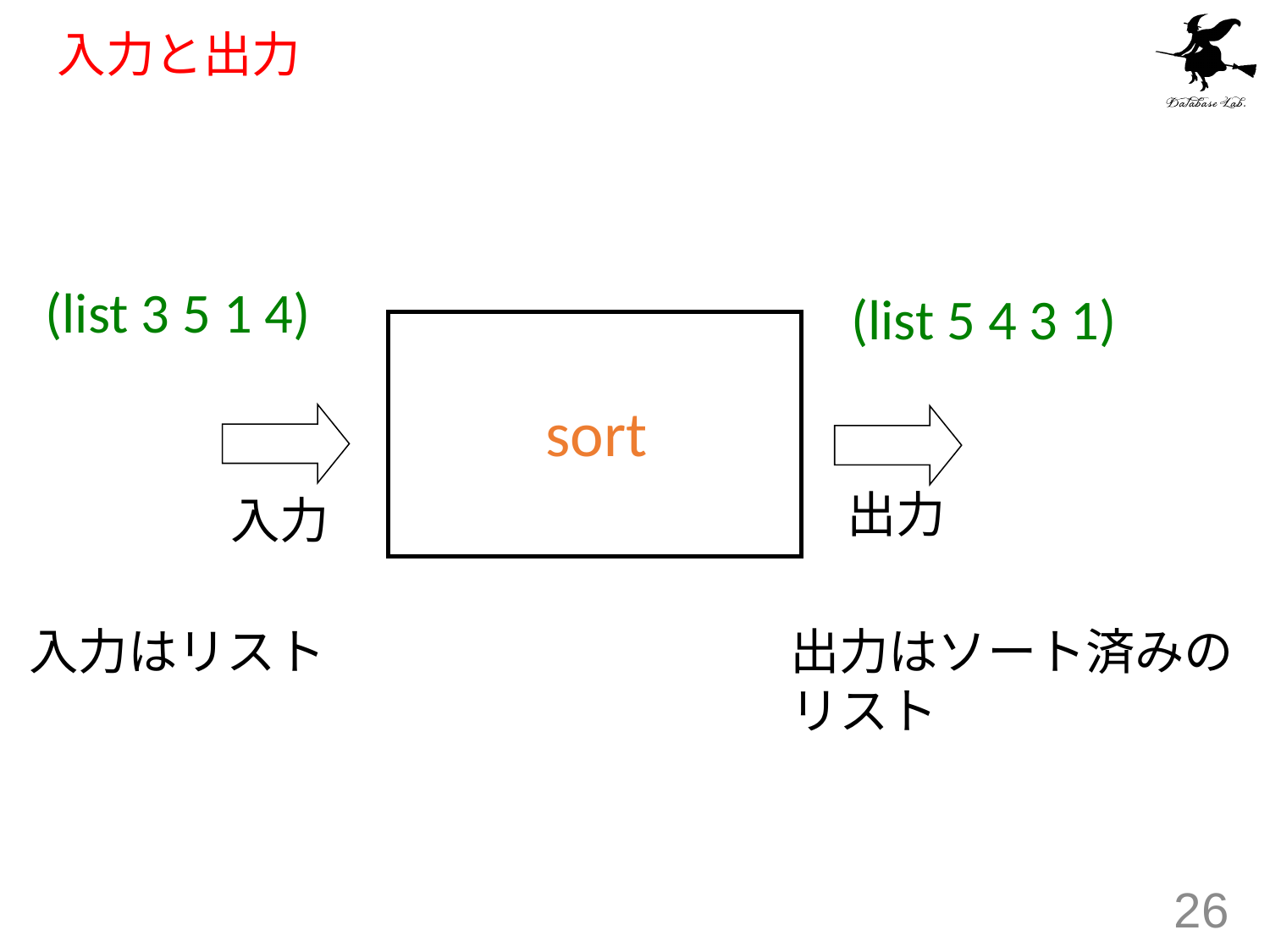

# 入力と出力
(list 3 5 1 4)
(list 5 4 3 1)

sort

出力
入力
入力はリスト
出力はソート済みの
リスト
26